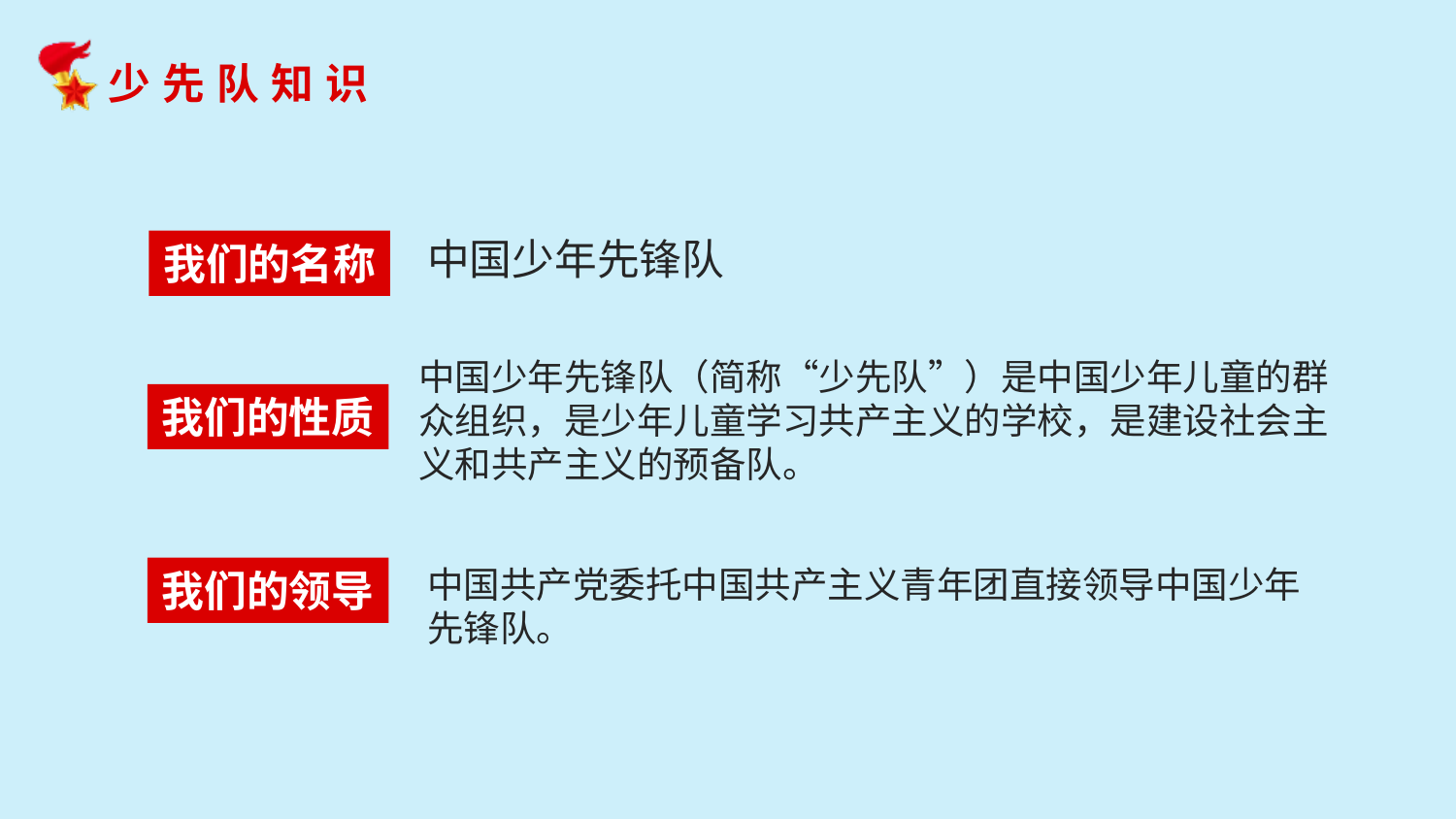

中国少年先锋队
我们的名称
中国少年先锋队（简称“少先队”）是中国少年儿童的群众组织，是少年儿童学习共产主义的学校，是建设社会主义和共产主义的预备队。
我们的性质
中国共产党委托中国共产主义青年团直接领导中国少年先锋队。
我们的领导